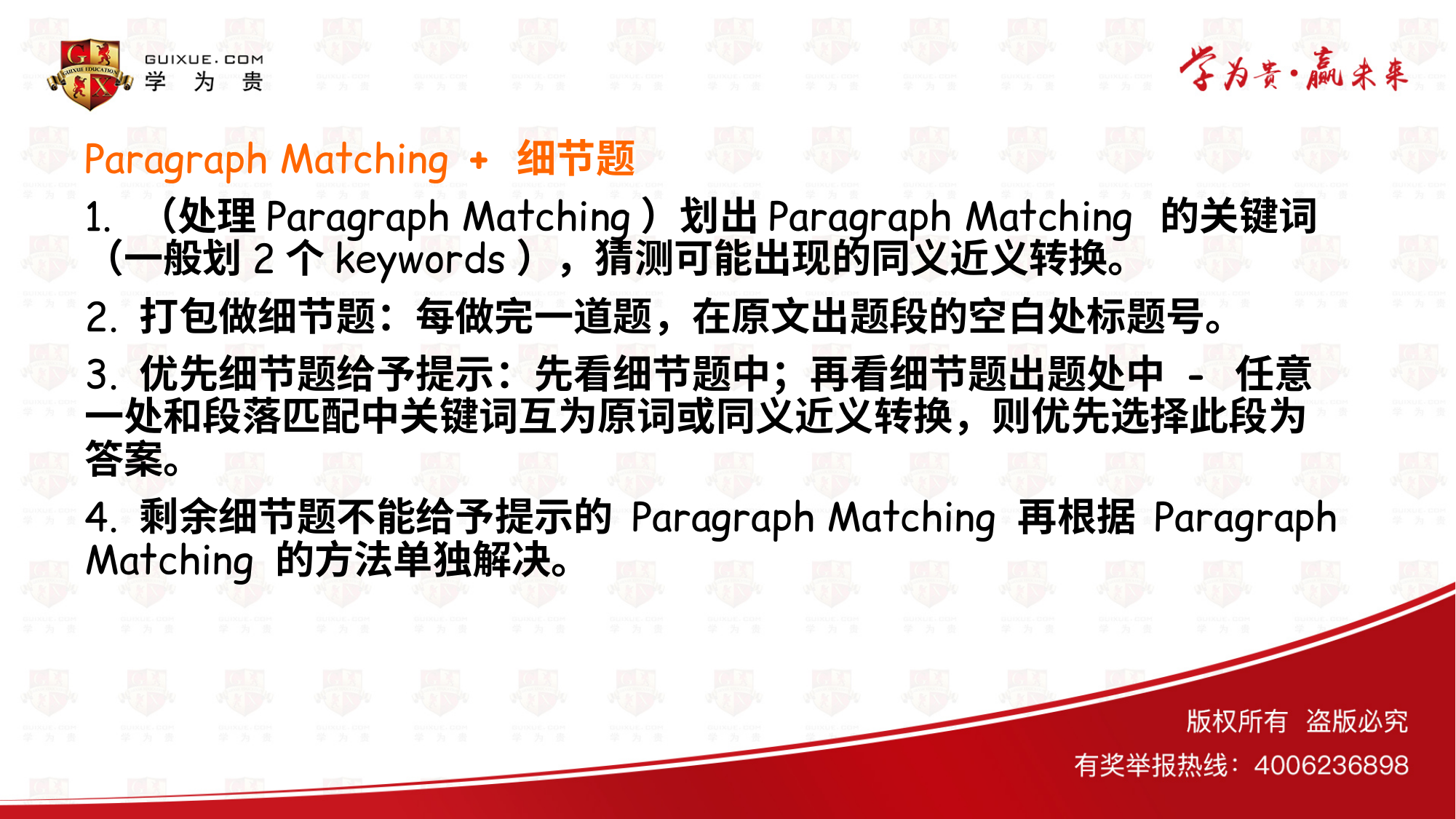

# Paragraph Matching + 细节题
1. （处理Paragraph Matching）划出Paragraph Matching 的关键词（一般划2个keywords），猜测可能出现的同义近义转换。
2. 打包做细节题：每做完一道题，在原文出题段的空白处标题号。
3. 优先细节题给予提示：先看细节题中；再看细节题出题处中 - 任意一处和段落匹配中关键词互为原词或同义近义转换，则优先选择此段为答案。
4. 剩余细节题不能给予提示的 Paragraph Matching 再根据 Paragraph Matching 的方法单独解决。